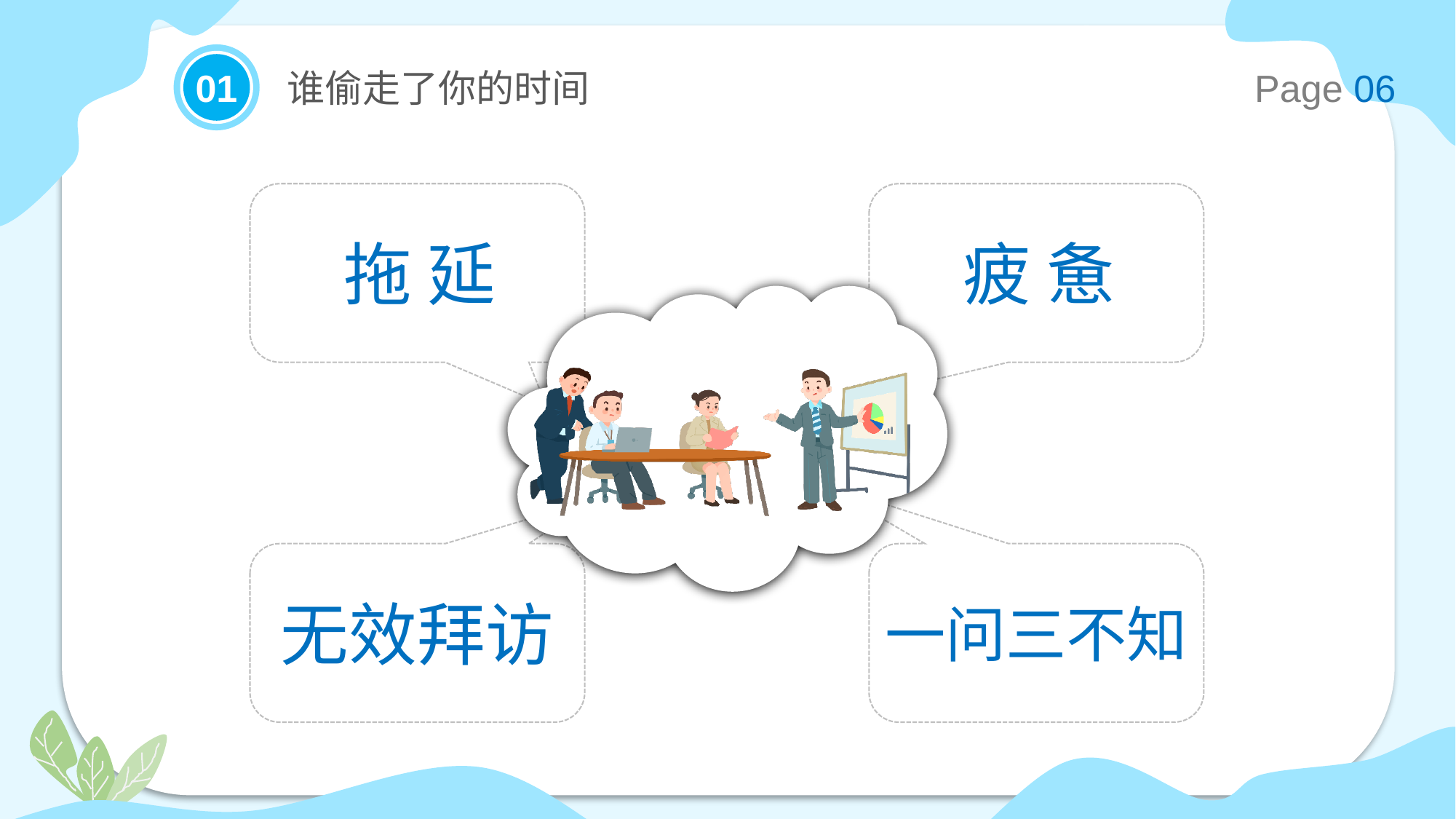

01
谁偷走了你的时间
Page 06

拖 延

疲 惫

无效拜访

一问三不知